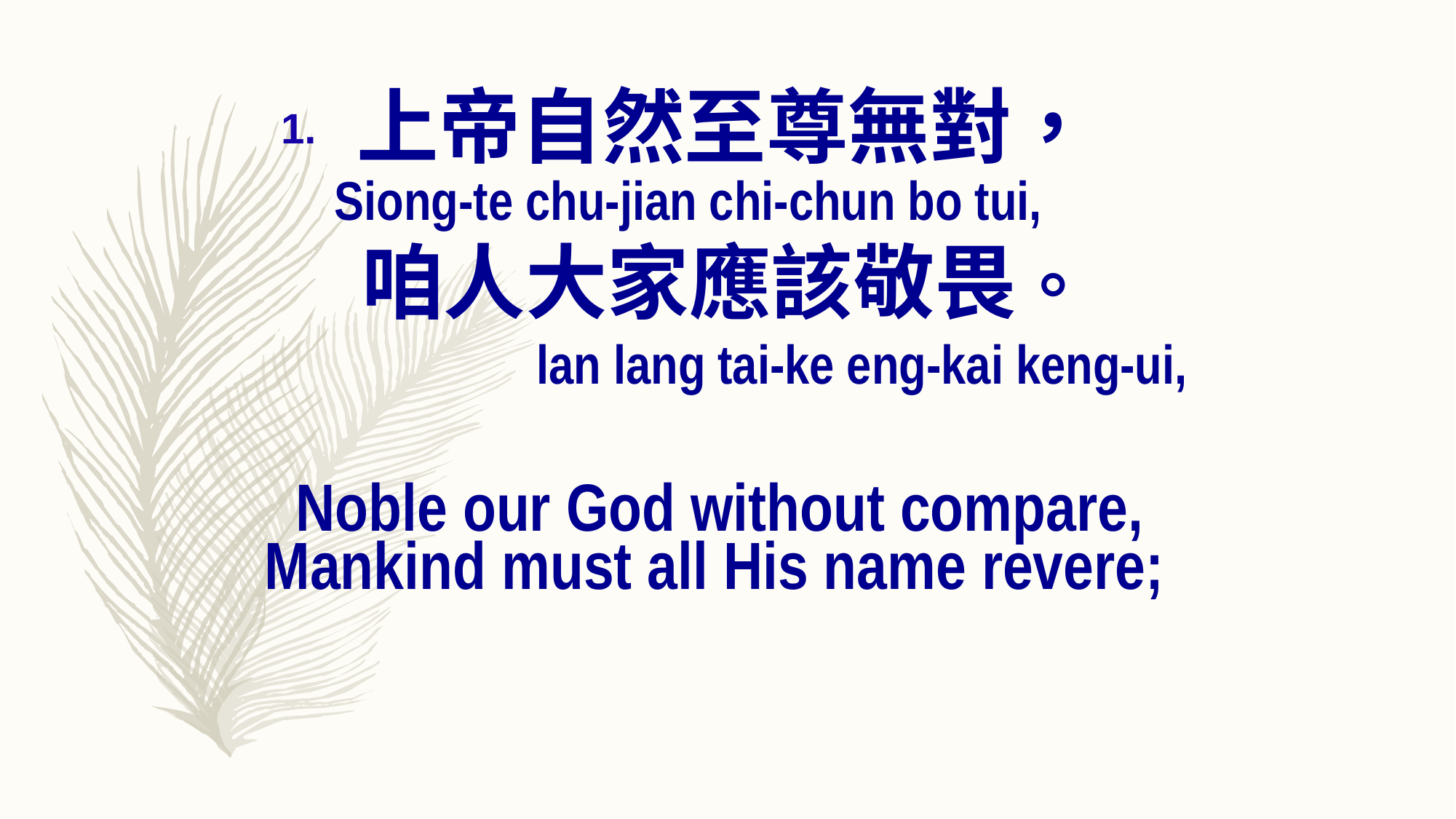

上帝自然至尊無對，
              Siong-te chu-jian chi-chun bo tui,
咱人大家應該敬畏。
			 lan lang tai-ke eng-kai keng-ui,

1.
 Noble our God without compare,
Mankind must all His name revere;